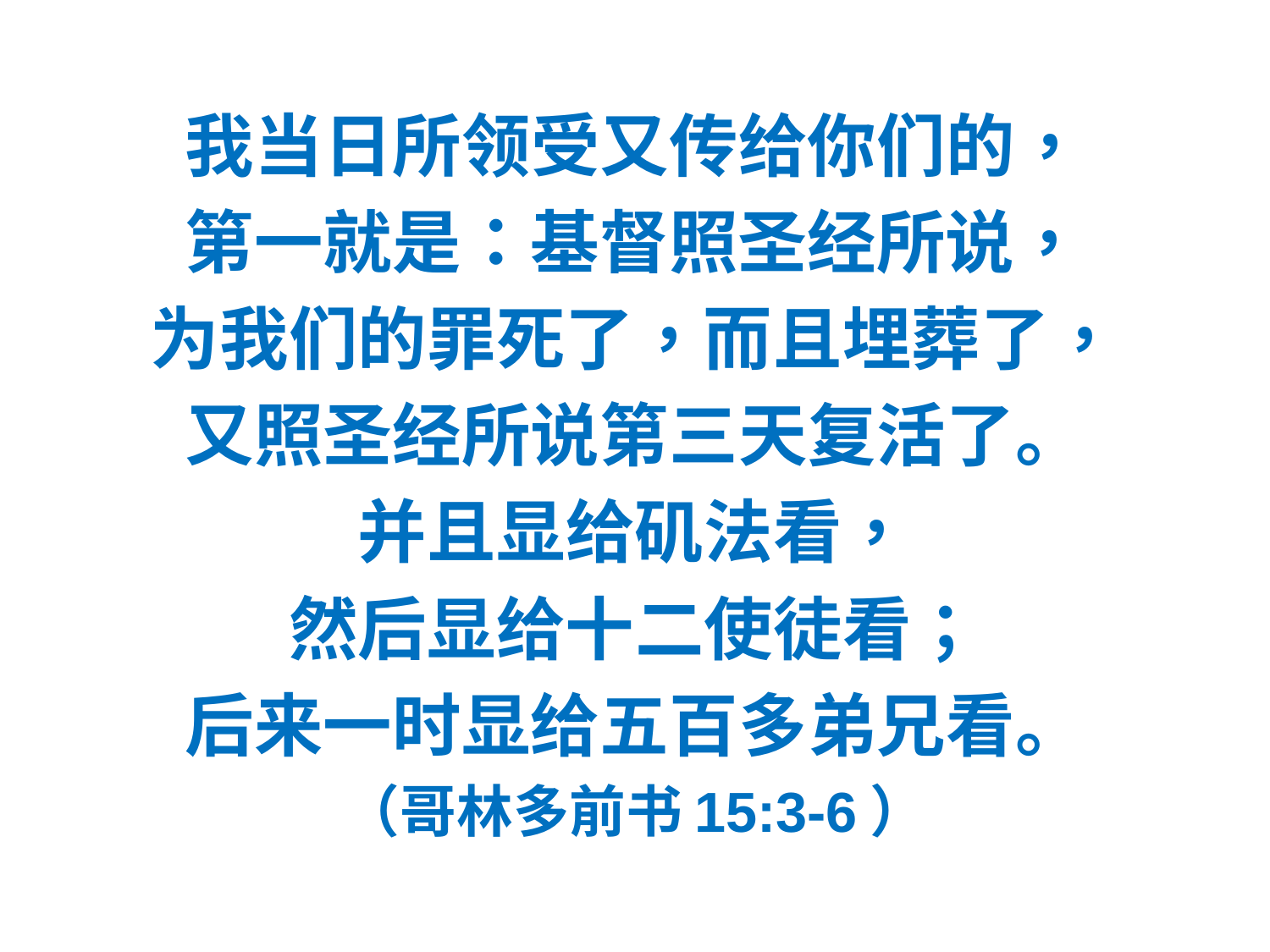

#
我当日所领受又传给你们的，
第一就是：基督照圣经所说，
为我们的罪死了，而且埋葬了，
又照圣经所说第三天复活了。
并且显给矶法看，
然后显给十二使徒看；
后来一时显给五百多弟兄看。
（哥林多前书15:3-6）